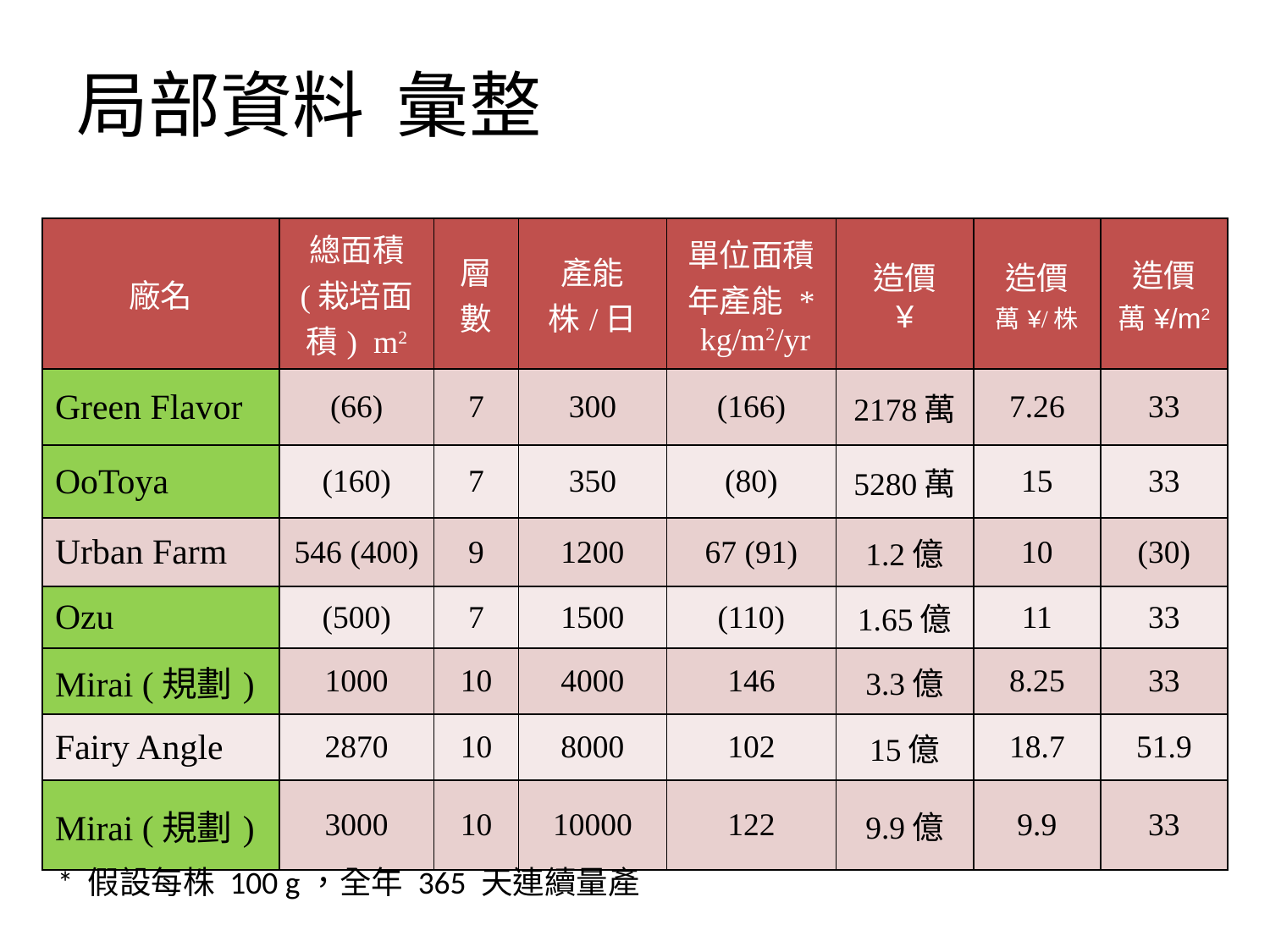

# 局部資料  彙整
| 廠名 | 總面積 (栽培面積) m2 | 層數 | 產能 株/日 | 單位面積年產能 \* kg/m2/yr | 造價 ¥ | 造價 萬¥/株 | 造價 萬¥/m2 |
| --- | --- | --- | --- | --- | --- | --- | --- |
| Green Flavor | (66) | 7 | 300 | (166) | 2178萬 | 7.26 | 33 |
| OoToya | (160) | 7 | 350 | (80) | 5280萬 | 15 | 33 |
| Urban Farm | 546 (400) | 9 | 1200 | 67 (91) | 1.2億 | 10 | (30) |
| Ozu | (500) | 7 | 1500 | (110) | 1.65億 | 11 | 33 |
| Mirai (規劃) | 1000 | 10 | 4000 | 146 | 3.3億 | 8.25 | 33 |
| Fairy Angle | 2870 | 10 | 8000 | 102 | 15億 | 18.7 | 51.9 |
| Mirai (規劃) | 3000 | 10 | 10000 | 122 | 9.9億 | 9.9 | 33 |
* 假設每株 100 g，全年 365 天連續量產